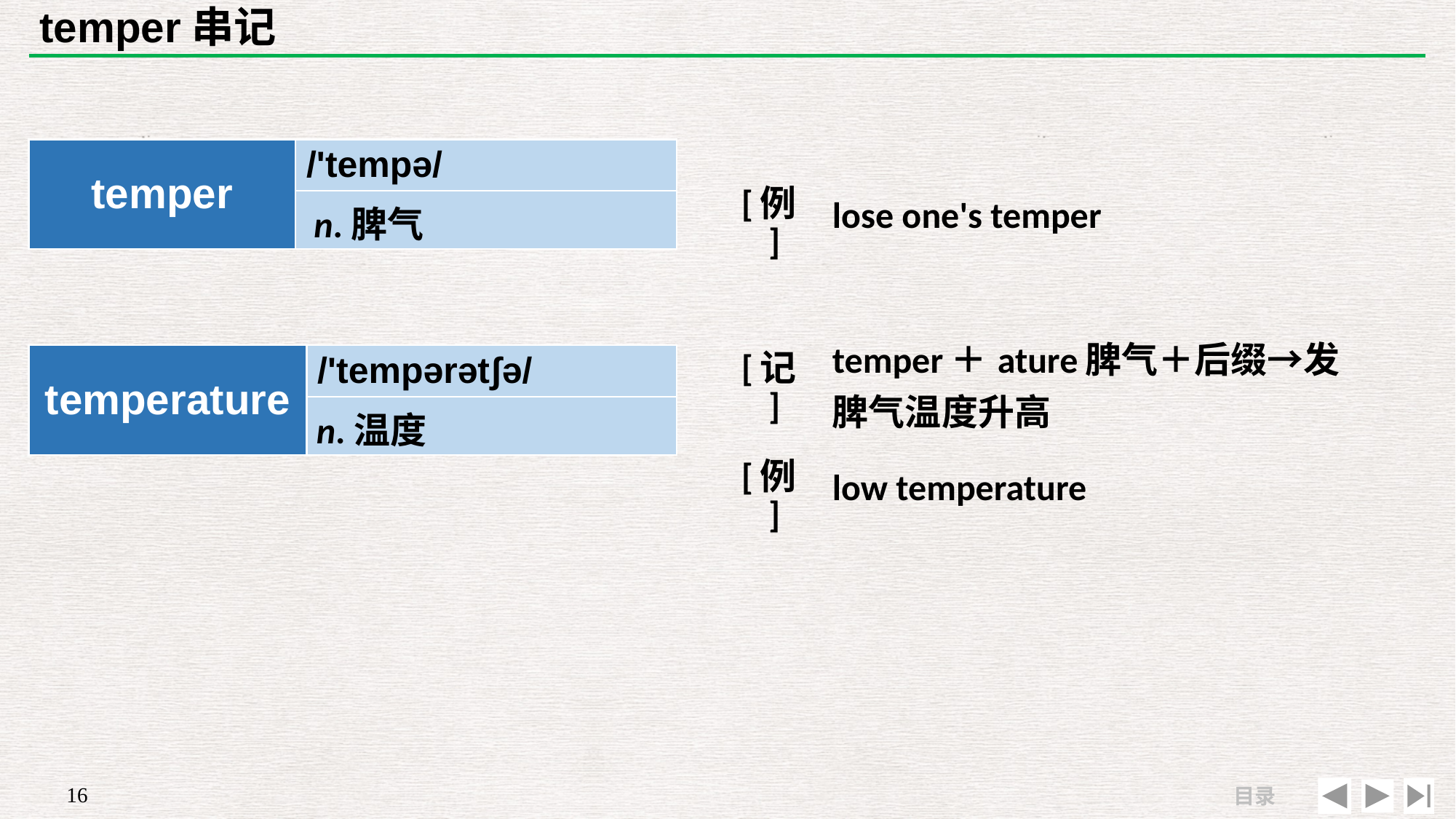

# temper串记

|  |  |
| --- | --- |
| [例] | lose one's temper |
| temper | /'tempə/ |
| --- | --- |
|  |  |
n.脾气
| [记] | temper＋ature脾气＋后缀→发脾气温度升高 |
| --- | --- |
| [例] | low temperature |
| temperature | /'tempərətʃə/ |
| --- | --- |
|  |  |
n.温度